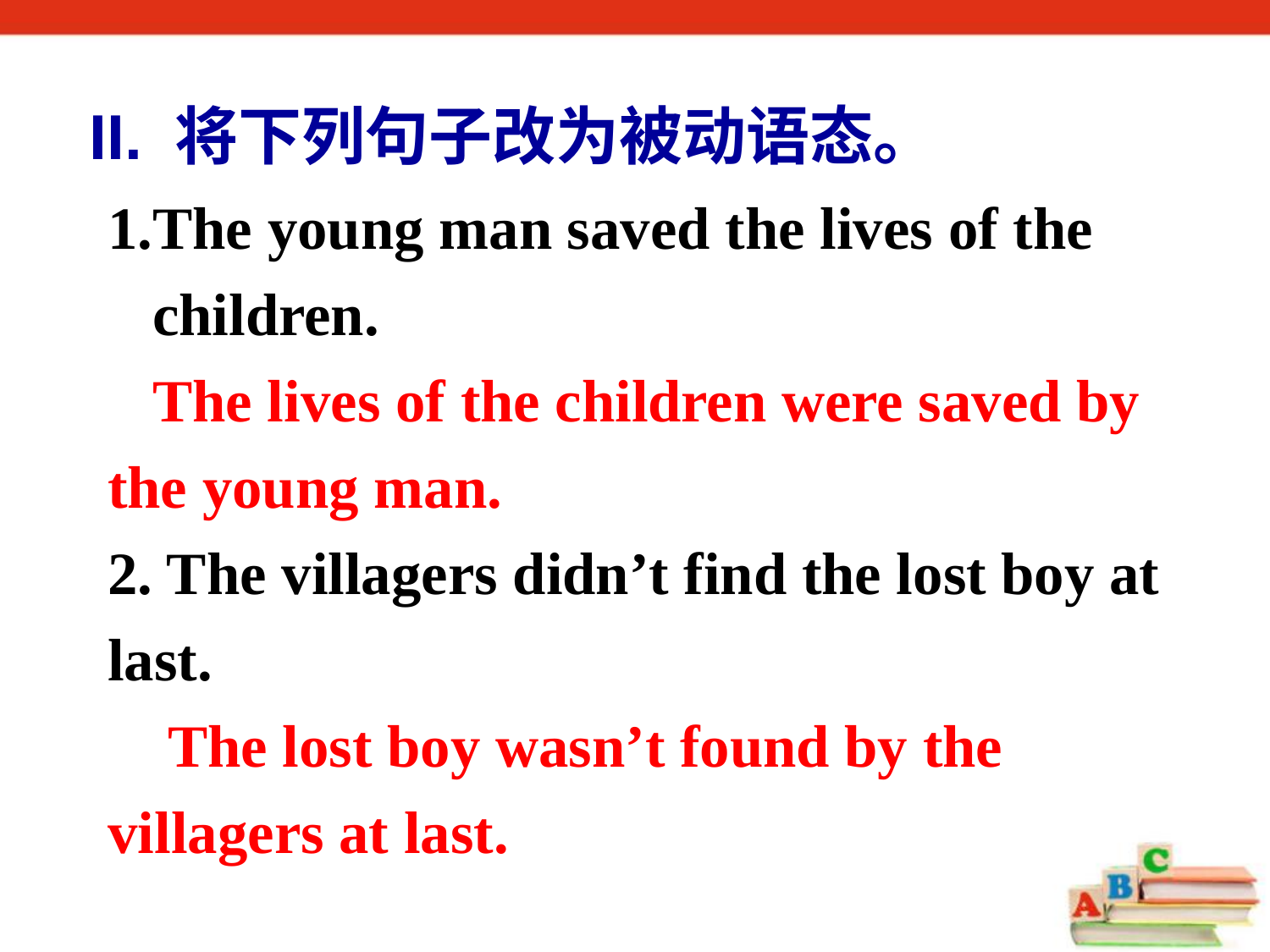

II. 将下列句子改为被动语态。
1.The young man saved the lives of the
   children.
   The lives of the children were saved by the young man.
2. The villagers didn’t find the lost boy at last.
    The lost boy wasn’t found by the villagers at last.